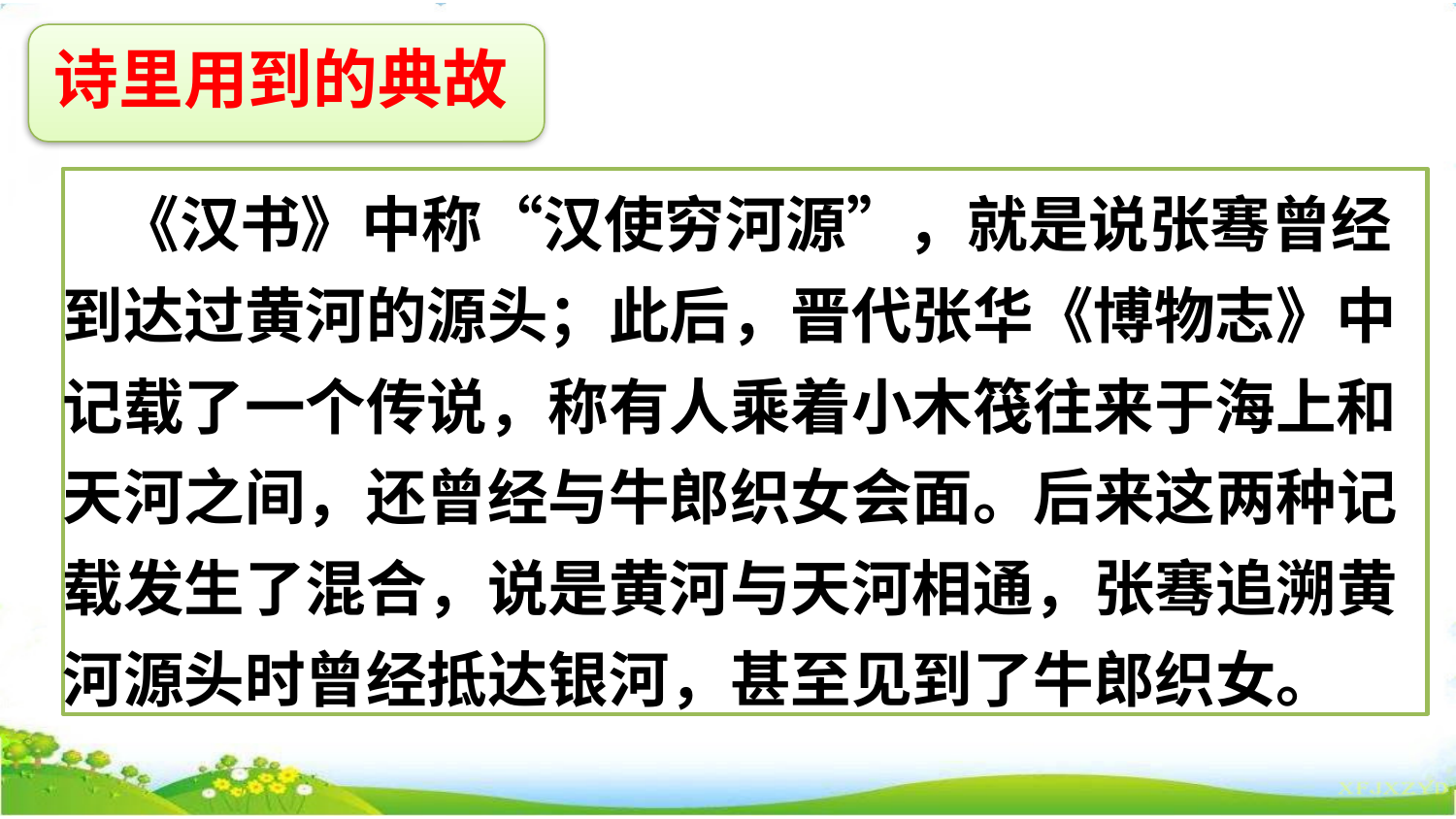

诗里用到的典故
   《汉书》中称“汉使穷河源”，就是说张骞曾经到达过黄河的源头；此后，晋代张华《博物志》中记载了一个传说，称有人乘着小木筏往来于海上和天河之间，还曾经与牛郎织女会面。后来这两种记载发生了混合，说是黄河与天河相通，张骞追溯黄河源头时曾经抵达银河，甚至见到了牛郎织女。